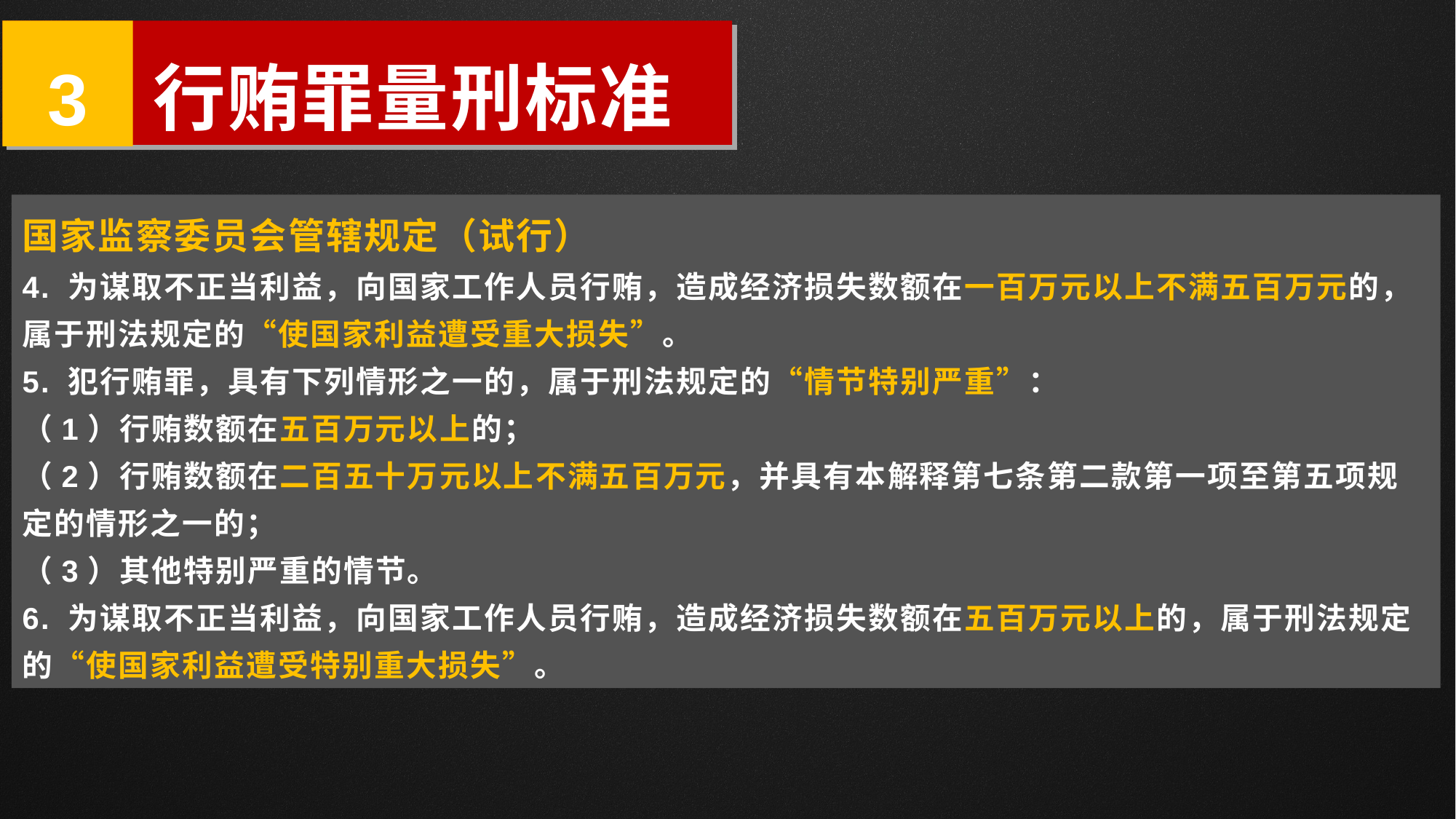

3
     行贿罪量刑标准
国家监察委员会管辖规定（试行）
4. 为谋取不正当利益，向国家工作人员行贿，造成经济损失数额在一百万元以上不满五百万元的，属于刑法规定的“使国家利益遭受重大损失”。
5. 犯行贿罪，具有下列情形之一的，属于刑法规定的“情节特别严重”：
（1）行贿数额在五百万元以上的；
（2）行贿数额在二百五十万元以上不满五百万元，并具有本解释第七条第二款第一项至第五项规定的情形之一的；
（3）其他特别严重的情节。
6. 为谋取不正当利益，向国家工作人员行贿，造成经济损失数额在五百万元以上的，属于刑法规定的“使国家利益遭受特别重大损失”。